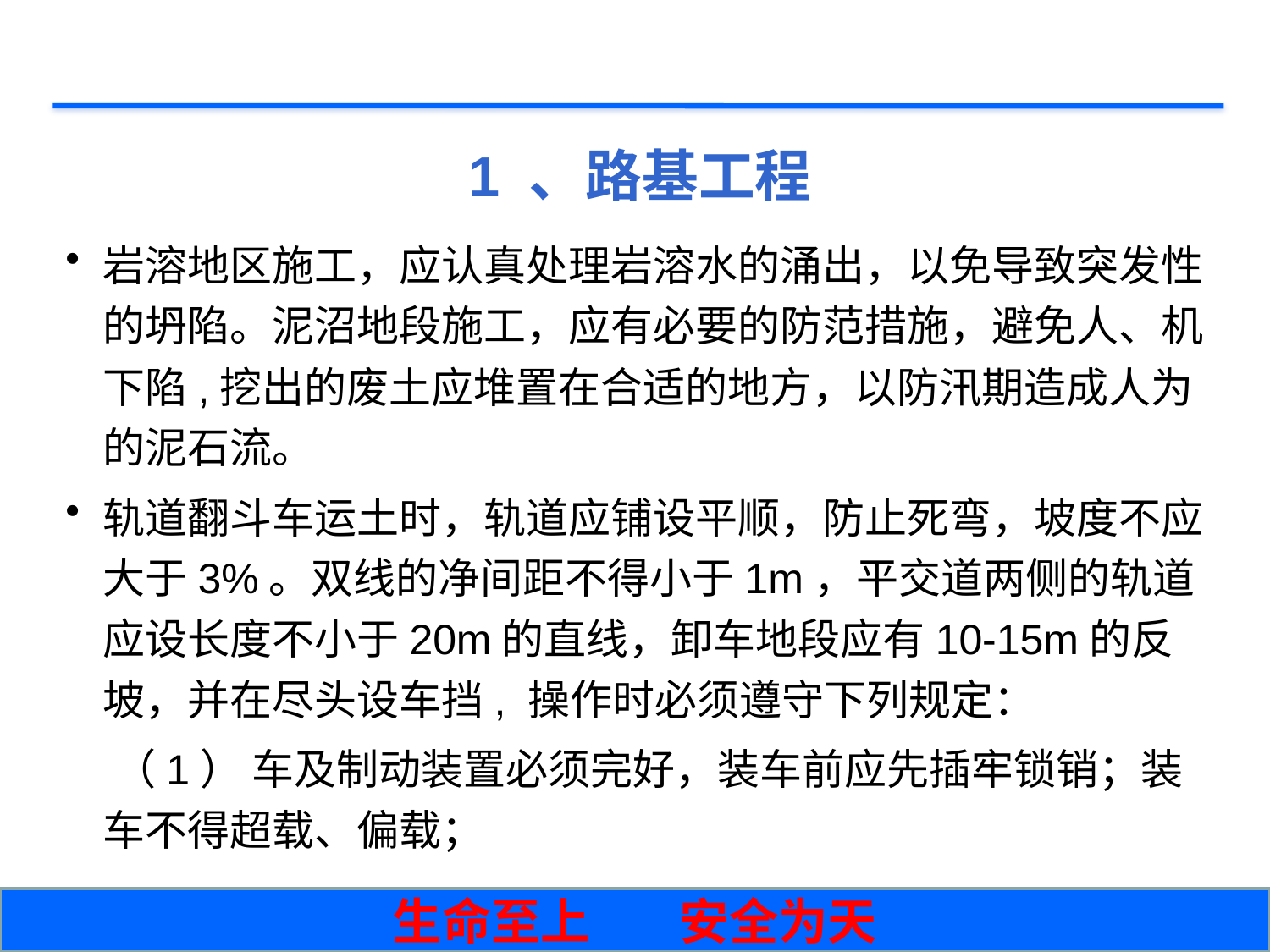

# 1 、路基工程
岩溶地区施工，应认真处理岩溶水的涌出，以免导致突发性的坍陷。泥沼地段施工，应有必要的防范措施，避免人、机下陷,挖出的废土应堆置在合适的地方，以防汛期造成人为的泥石流。
轨道翻斗车运土时，轨道应铺设平顺，防止死弯，坡度不应大于3%。双线的净间距不得小于1m，平交道两侧的轨道应设长度不小于20m的直线，卸车地段应有10-15m的反坡，并在尽头设车挡, 操作时必须遵守下列规定：
    （1） 车及制动装置必须完好，装车前应先插牢锁销；装车不得超载、偏载；